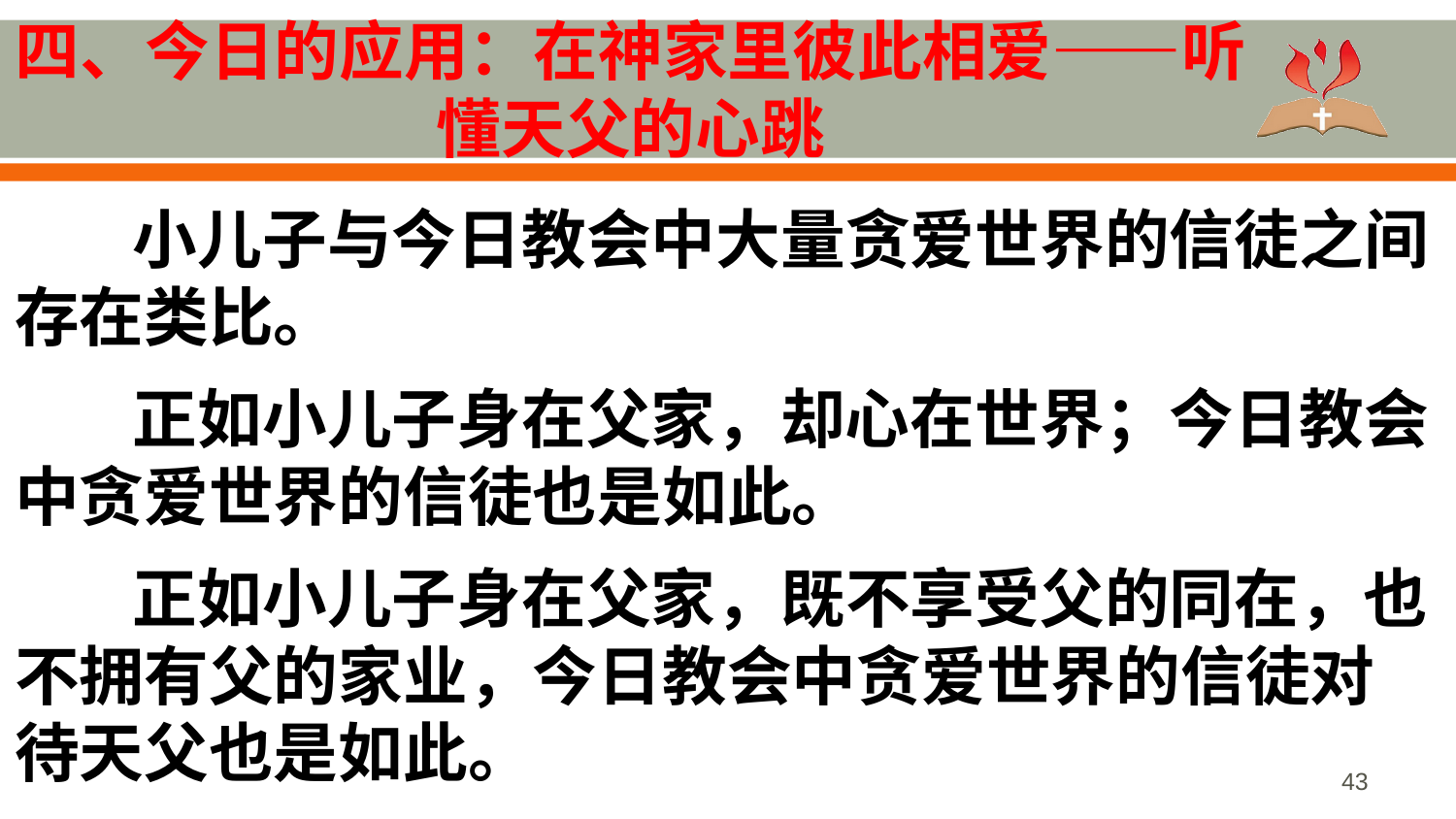

# 四、今日的应用：在神家里彼此相爱——听懂天父的心跳
小儿子与今日教会中大量贪爱世界的信徒之间存在类比。
正如小儿子身在父家，却心在世界；今日教会中贪爱世界的信徒也是如此。
正如小儿子身在父家，既不享受父的同在，也不拥有父的家业，今日教会中贪爱世界的信徒对待天父也是如此。

43